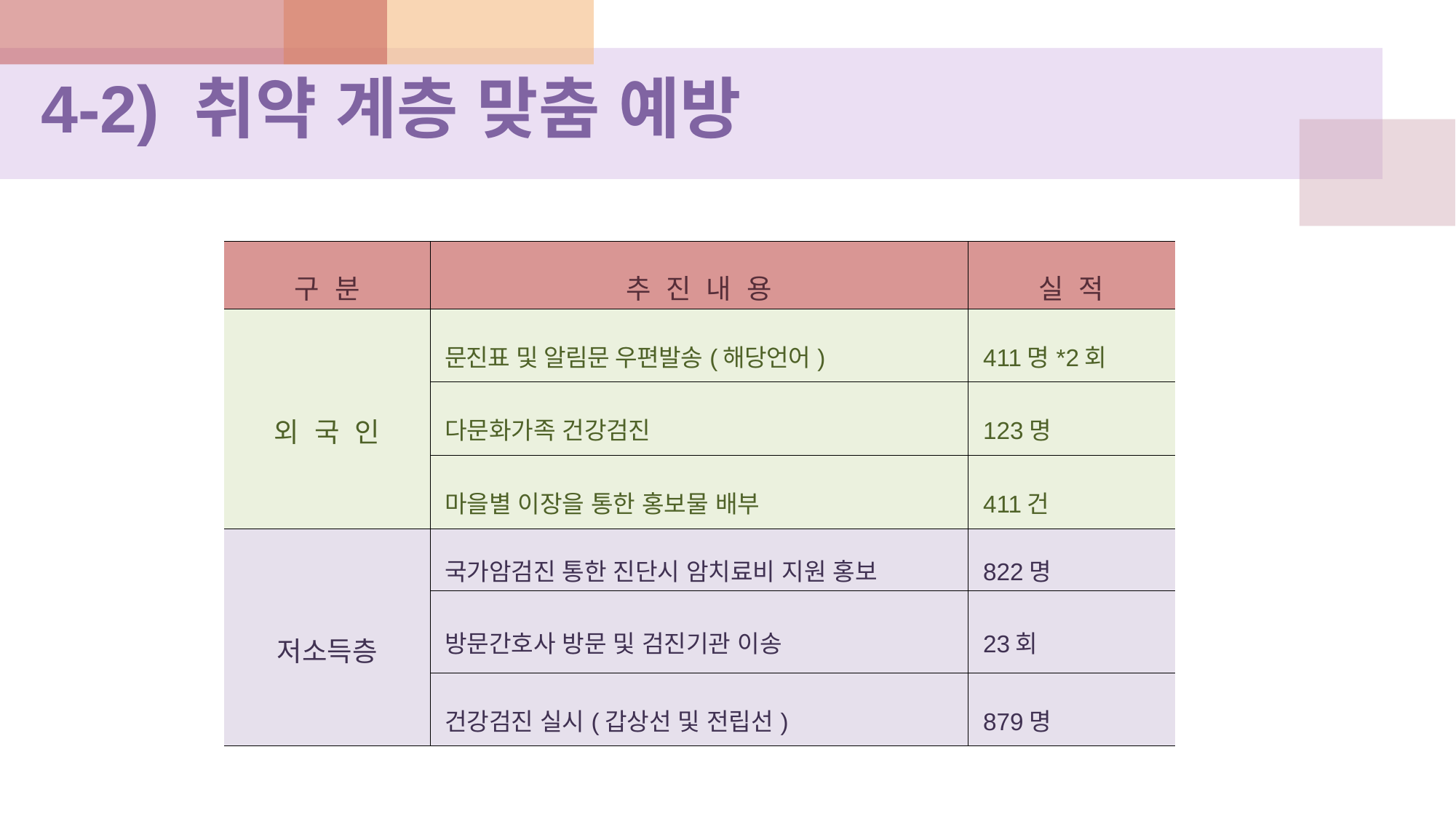

4-2) 취약 계층 맞춤 예방
| 구 분 | 추 진 내 용 | 실 적 |
| --- | --- | --- |
| 외 국 인 | 문진표 및 알림문 우편발송(해당언어) | 411명\*2회 |
|  | 다문화가족 건강검진 | 123명 |
|  | 마을별 이장을 통한 홍보물 배부 | 411건 |
| 저소득층 | 국가암검진 통한 진단시 암치료비 지원 홍보 | 822명 |
|  | 방문간호사 방문 및 검진기관 이송 | 23회 |
|  | 건강검진 실시(갑상선 및 전립선) | 879명 |